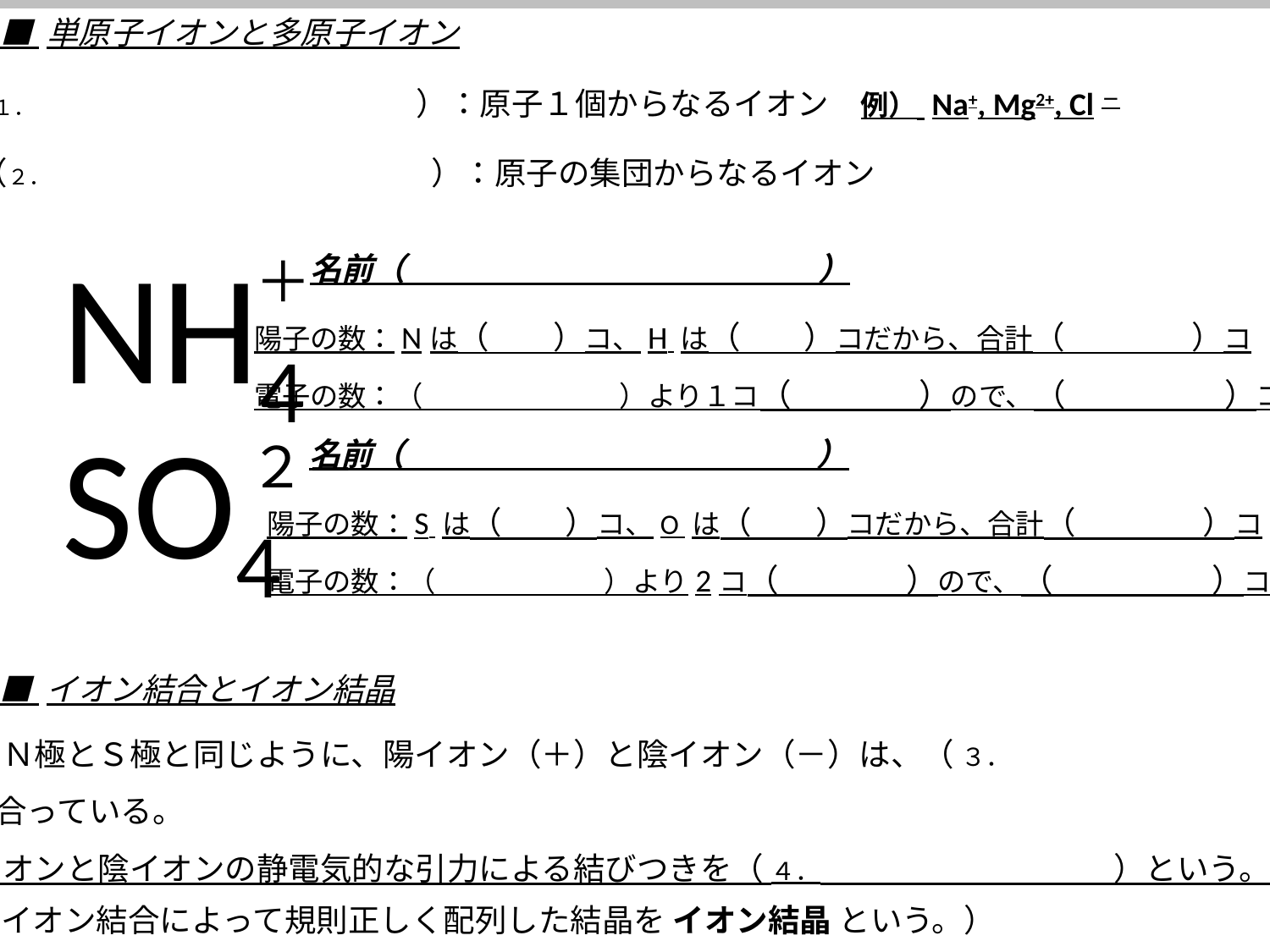

■ 単原子イオンと多原子イオン
（１．　　　　　　　　　　　　）：原子１個からなるイオン　例） Na+, Mg2+, Cl－
（２．　　　　　　　　　　　　）：原子の集団からなるイオン
NH4
＋
名前（　　　　　　　　　　　　　）
陽子の数：Nは（　　）コ、H は（　　）コだから、合計（　　　　）コ
電子の数：（　　　　　　　）より１コ（　　　　）ので、（　　　　　）コ
SO4
２－
名前（　　　　　　　　　　　　　）
陽子の数：S は（　　）コ、O は（　　）コだから、合計（　　　　）コ
電子の数：（　　　　　　）より2コ（　　　　）ので、（　　　　　）コ
■ イオン結合とイオン結晶
※磁石のＮ極とＳ極と同じように、陽イオン（＋）と陰イオン（－）は、（ ３． 　　　　　　　　　　　　　）
　で引き合っている。
⇒　陽イオンと陰イオンの静電気的な引力による結びつきを（ ４． 　　　　　　　　　）という。
（イオン結合によって規則正しく配列した結晶を イオン結晶 という。）